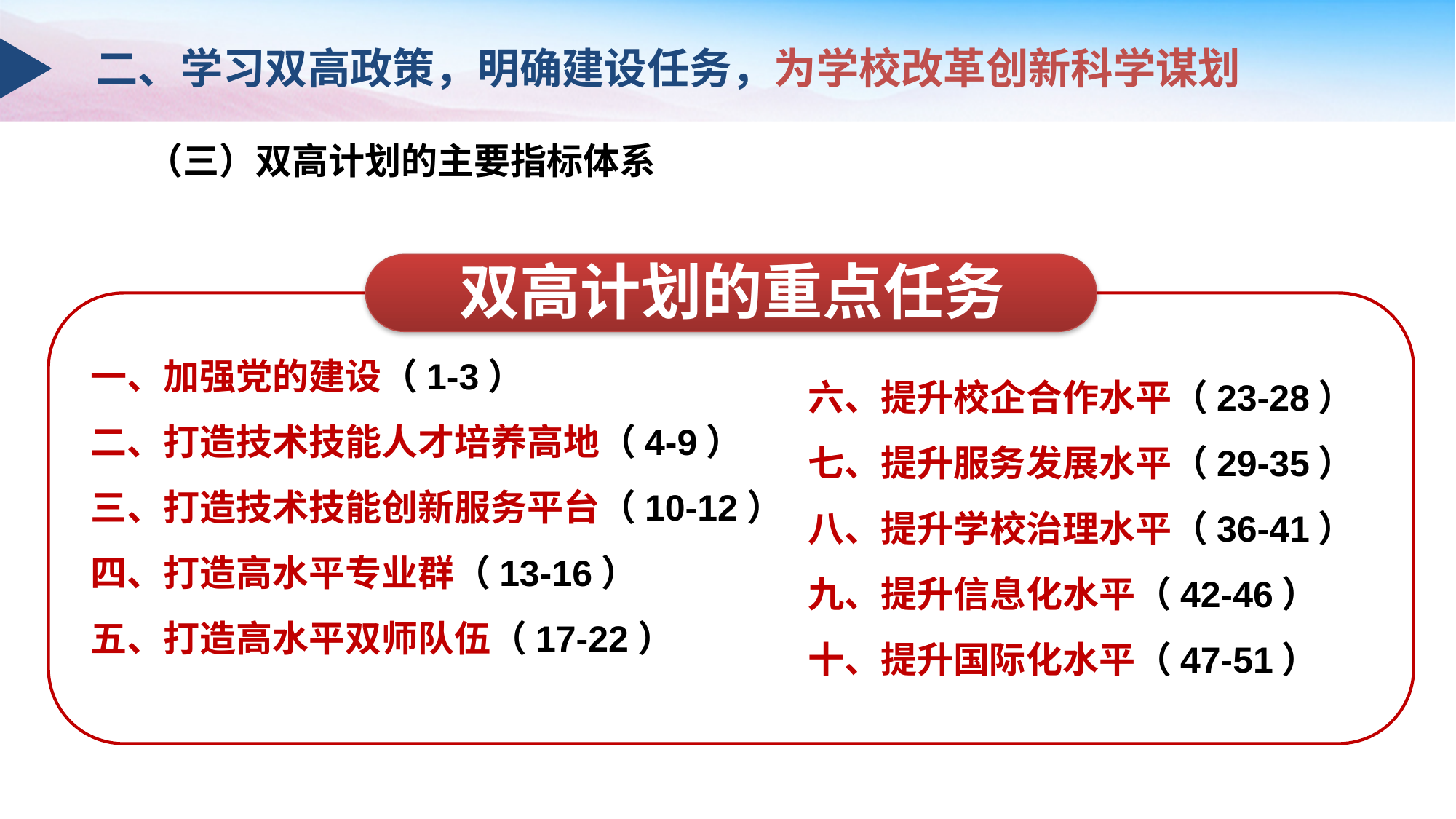

二、学习双高政策，明确建设任务，为学校改革创新科学谋划
（三）双高计划的主要指标体系
双高计划的重点任务

一、加强党的建设（1-3）
二、打造技术技能人才培养高地（4-9）
三、打造技术技能创新服务平台（10-12）
四、打造高水平专业群（13-16）
五、打造高水平双师队伍（17-22）
六、提升校企合作水平（23-28）
七、提升服务发展水平（29-35）
八、提升学校治理水平（36-41）
九、提升信息化水平（42-46）
十、提升国际化水平（47-51）